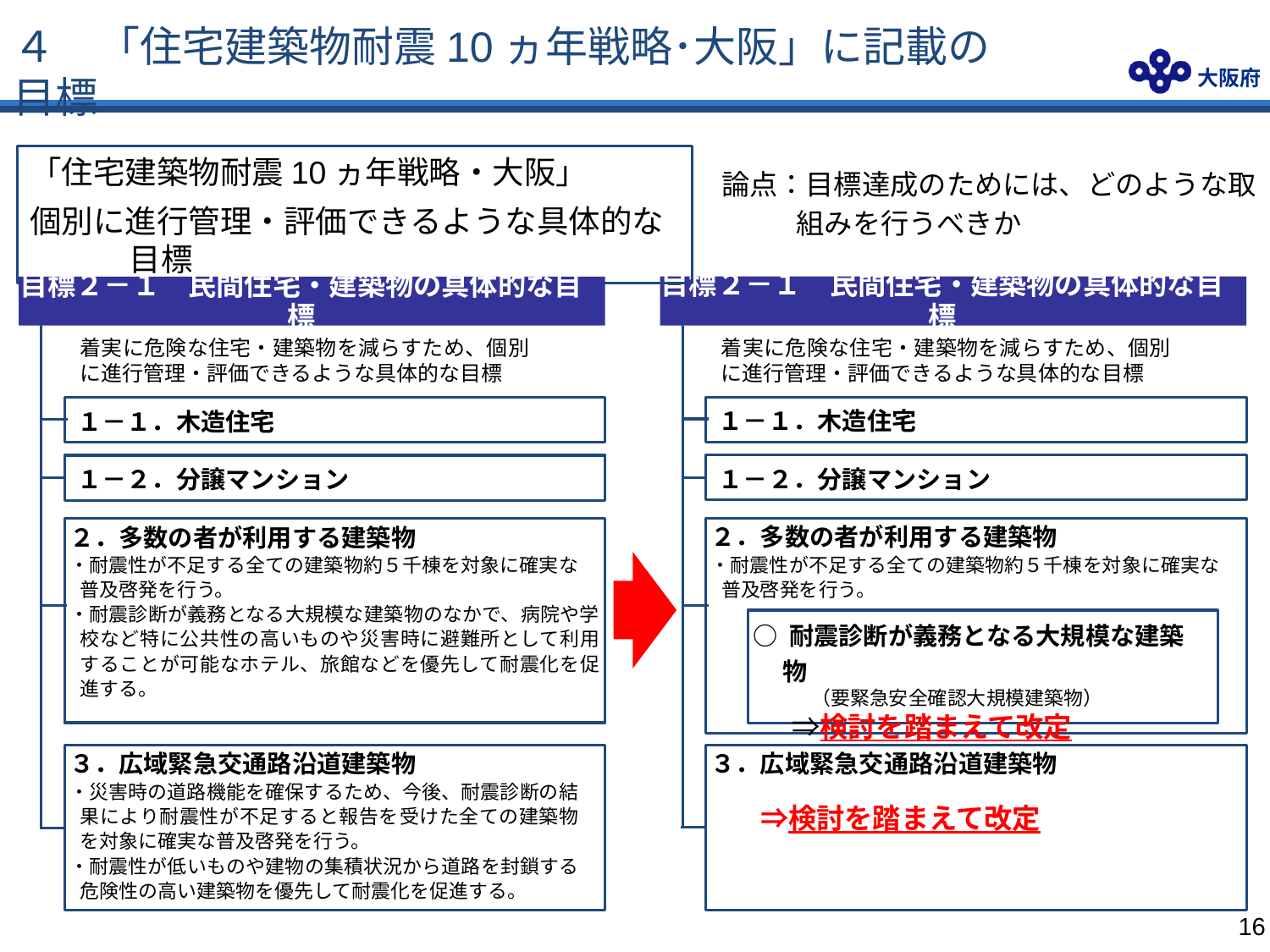

# ４　「住宅建築物耐震10ヵ年戦略･大阪」に記載の目標
「住宅建築物耐震10ヵ年戦略・大阪」
個別に進行管理・評価できるような具体的な目標
論点：目標達成のためには、どのような取組みを行うべきか
目標２－１　民間住宅・建築物の具体的な目標
目標２－１　民間住宅・建築物の具体的な目標
着実に危険な住宅・建築物を減らすため、個別に進行管理・評価できるような具体的な目標
着実に危険な住宅・建築物を減らすため、個別に進行管理・評価できるような具体的な目標
１－１．木造住宅
１－１．木造住宅
１－２．分譲マンション
１－２．分譲マンション
２．多数の者が利用する建築物
・耐震性が不足する全ての建築物約５千棟を対象に確実な普及啓発を行う。
２．多数の者が利用する建築物
・耐震性が不足する全ての建築物約５千棟を対象に確実な普及啓発を行う。
・耐震診断が義務となる大規模な建築物のなかで、病院や学校など特に公共性の高いものや災害時に避難所として利用することが可能なホテル、旅館などを優先して耐震化を促進する。

○ 耐震診断が義務となる大規模な建築物
　　　（要緊急安全確認大規模建築物）
　　⇒検討を踏まえて改定
３．広域緊急交通路沿道建築物

　　⇒検討を踏まえて改定

３．広域緊急交通路沿道建築物
・災害時の道路機能を確保するため、今後、耐震診断の結果により耐震性が不足すると報告を受けた全ての建築物を対象に確実な普及啓発を行う。
・耐震性が低いものや建物の集積状況から道路を封鎖する危険性の高い建築物を優先して耐震化を促進する。
16